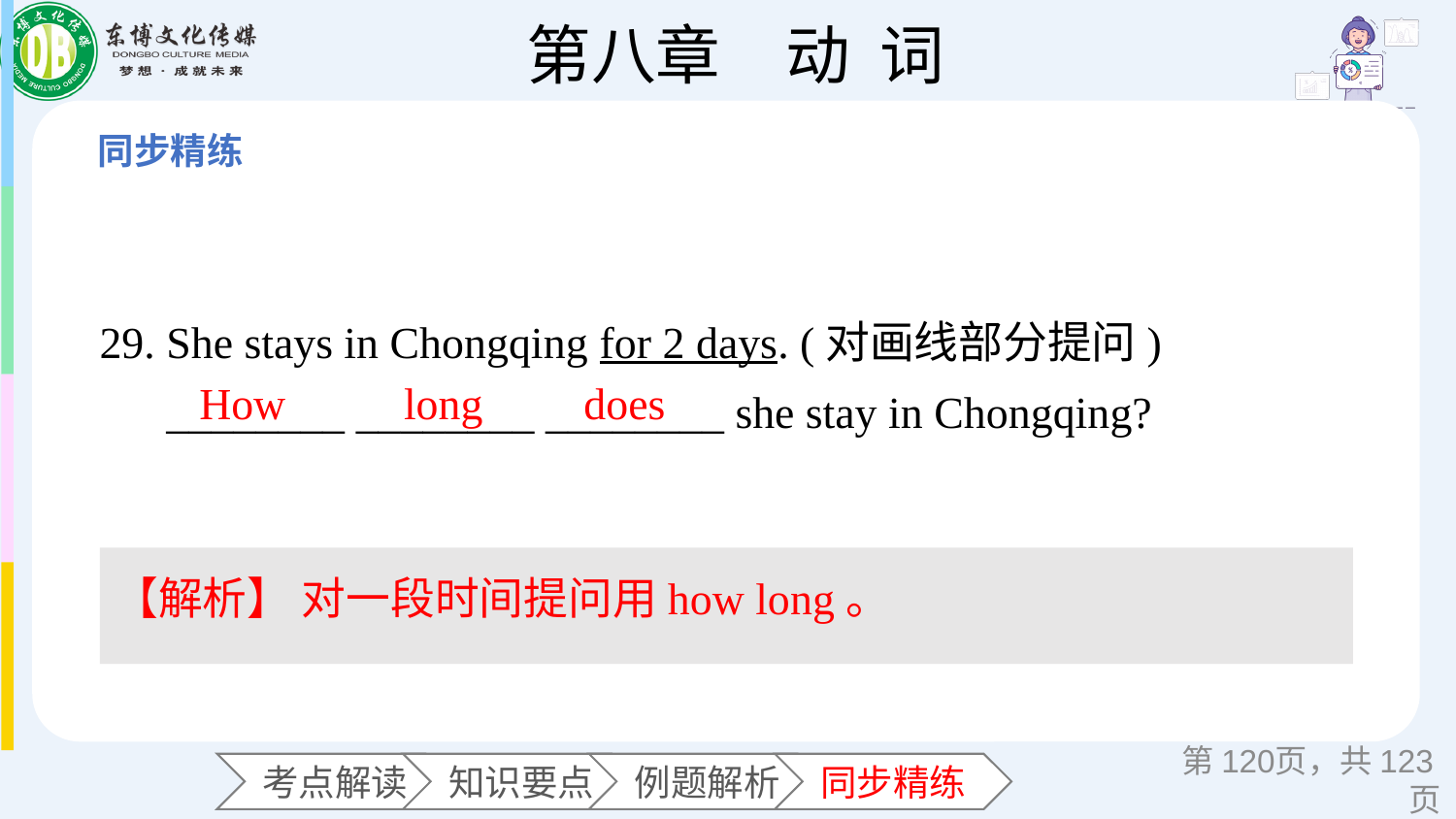

29. She stays in Chongqing for 2 days. (对画线部分提问)
      ________ ________ ________ she stay in Chongqing?
How
long
does
【解析】 对一段时间提问用how long。
第120页，共123页